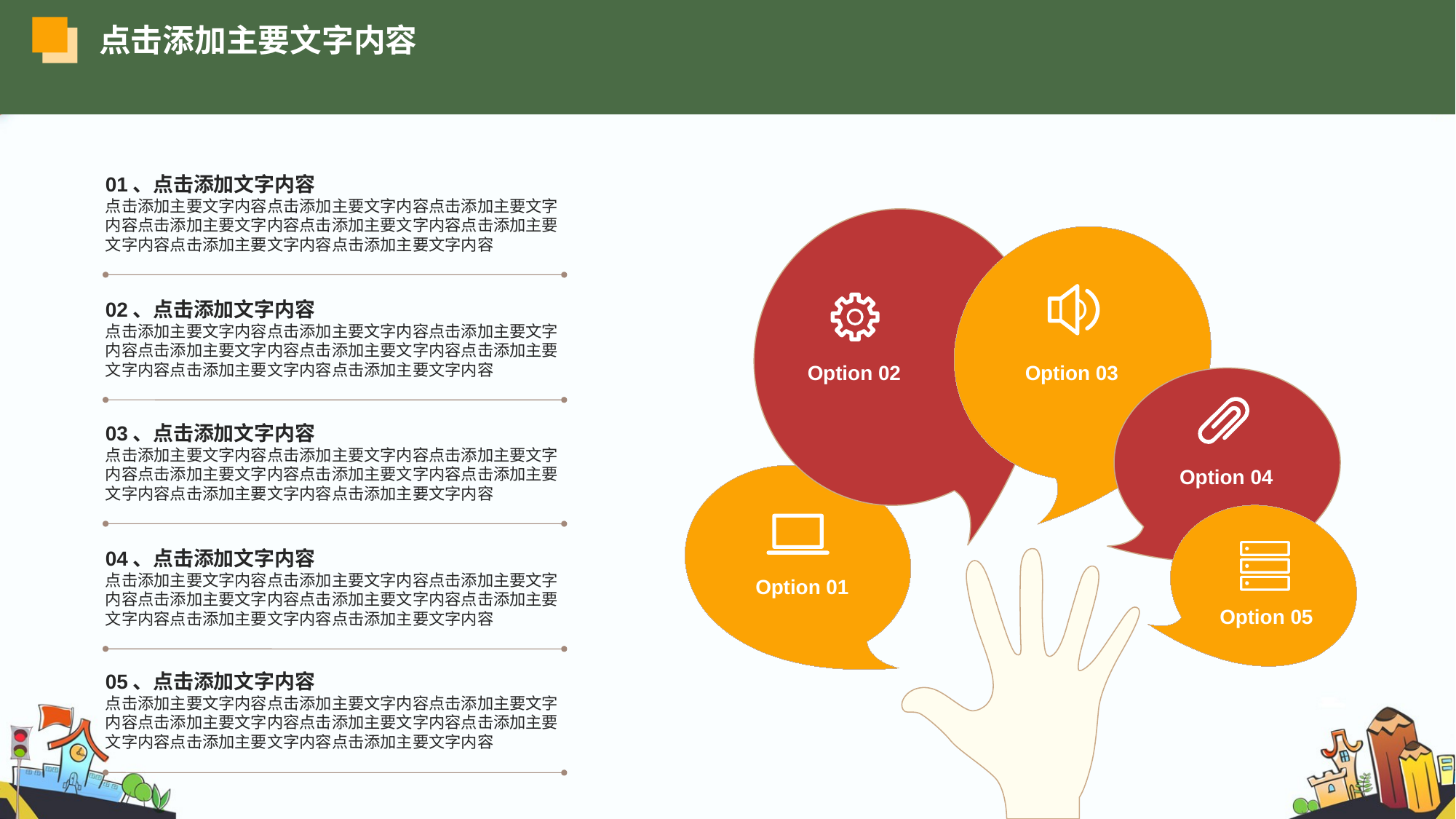

点击添加主要文字内容
01、点击添加文字内容
点击添加主要文字内容点击添加主要文字内容点击添加主要文字内容点击添加主要文字内容点击添加主要文字内容点击添加主要文字内容点击添加主要文字内容点击添加主要文字内容

02、点击添加文字内容
点击添加主要文字内容点击添加主要文字内容点击添加主要文字内容点击添加主要文字内容点击添加主要文字内容点击添加主要文字内容点击添加主要文字内容点击添加主要文字内容
Option 02
Option 03

03、点击添加文字内容
点击添加主要文字内容点击添加主要文字内容点击添加主要文字内容点击添加主要文字内容点击添加主要文字内容点击添加主要文字内容点击添加主要文字内容点击添加主要文字内容

Option 04

04、点击添加文字内容
点击添加主要文字内容点击添加主要文字内容点击添加主要文字内容点击添加主要文字内容点击添加主要文字内容点击添加主要文字内容点击添加主要文字内容点击添加主要文字内容

Option 01
Option 05

05、点击添加文字内容
点击添加主要文字内容点击添加主要文字内容点击添加主要文字内容点击添加主要文字内容点击添加主要文字内容点击添加主要文字内容点击添加主要文字内容点击添加主要文字内容